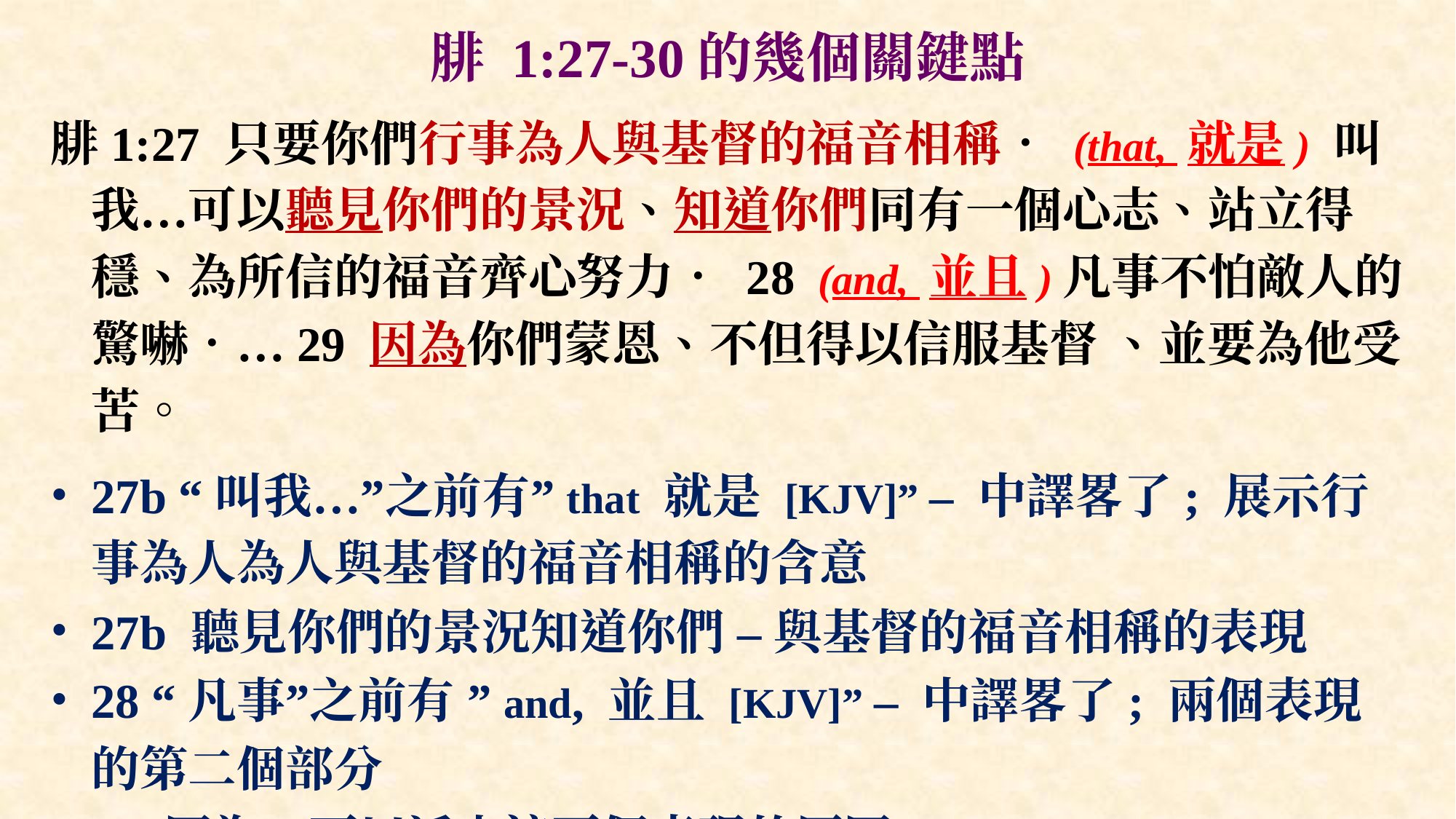

# 腓 1:27-30的幾個關鍵點
腓1:27 只要你們行事為人與基督的福音相稱． (that, 就是) 叫我…可以聽見你們的景況、知道你們同有一個心志、站立得穩、為所信的福音齊心努力． 28  (and, 並且)凡事不怕敵人的驚嚇．…29 因為你們蒙恩、不但得以信服基督 、並要為他受苦。
27b “叫我…”之前有”that 就是 [KJV]” – 中譯畧了; 展示行事為人為人與基督的福音相稱的含意
27b 聽見你們的景況知道你們 – 與基督的福音相稱的表現
28 “凡事”之前有 ”and, 並且 [KJV]” – 中譯畧了; 兩個表現的第二個部分
29 因為 – 可以活出這兩個表現的原因